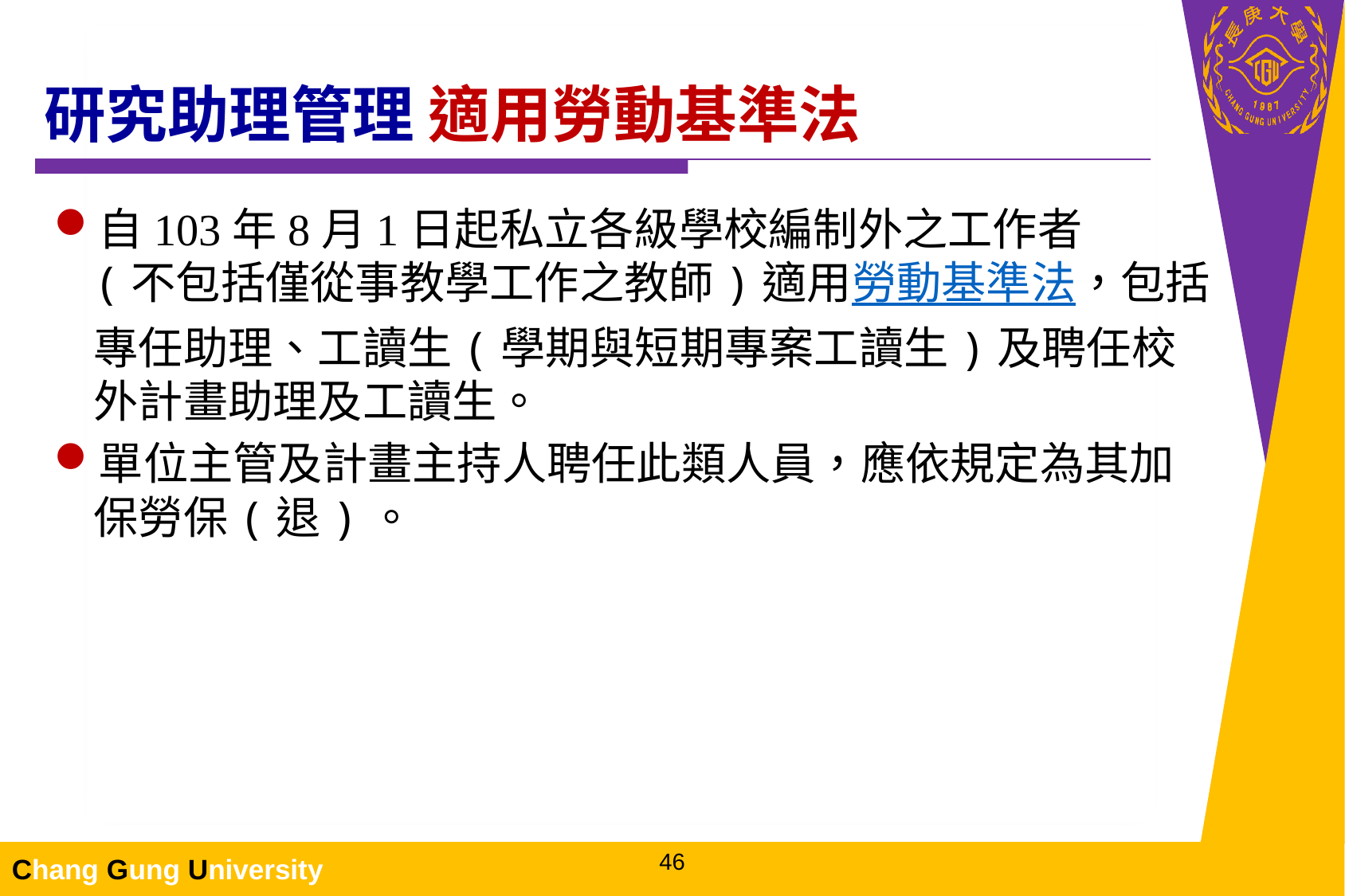

# 研究助理管理 適用勞動基準法
自103年8月1日起私立各級學校編制外之工作者
(不包括僅從事教學工作之教師)適用勞動基準法，包括專任助理、工讀生(學期與短期專案工讀生)及聘任校外計畫助理及工讀生。
單位主管及計畫主持人聘任此類人員，應依規定為其加保勞保(退)。
46